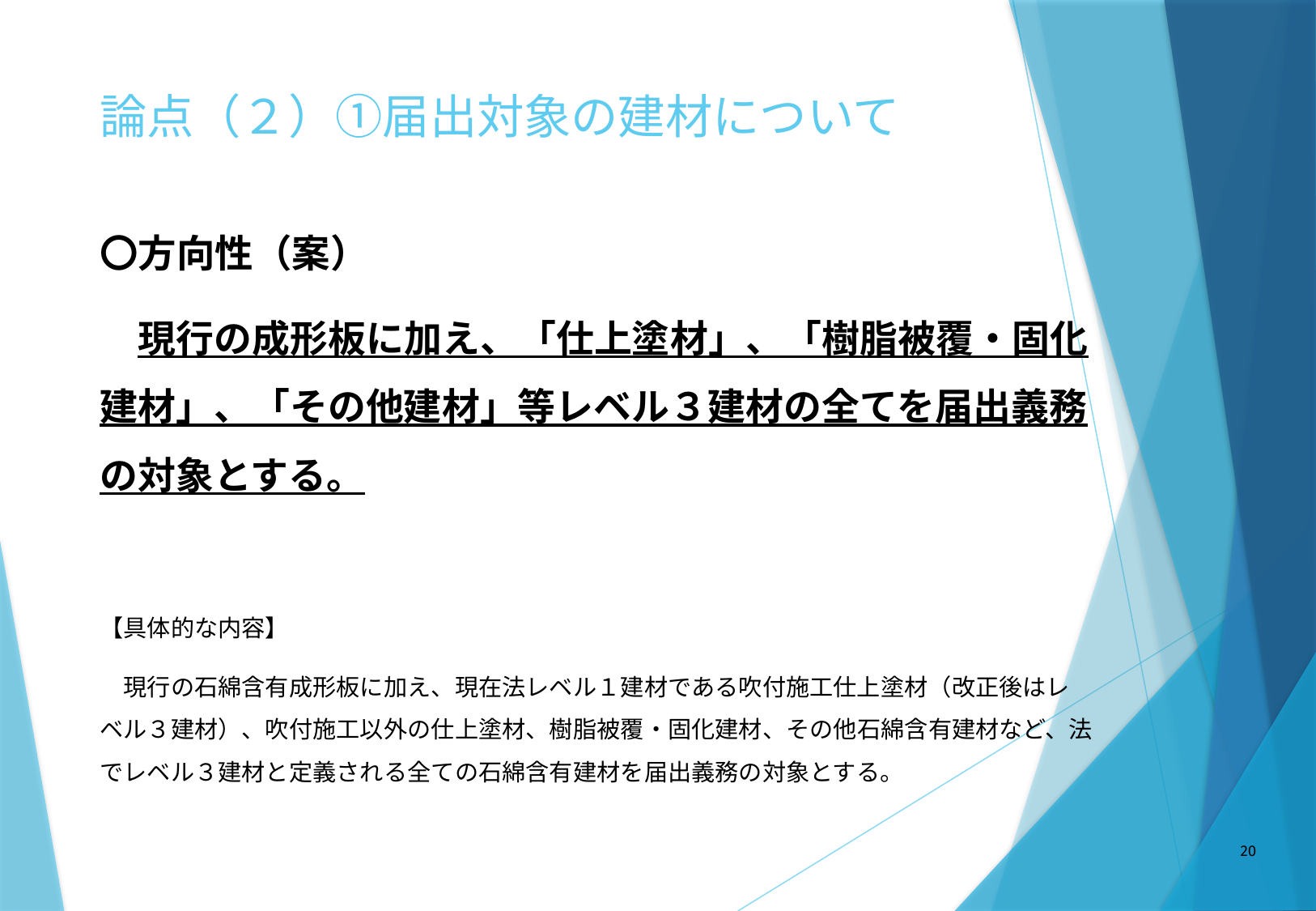

# 論点（２）①届出対象の建材について
〇方向性（案）
　現行の成形板に加え、「仕上塗材」、「樹脂被覆・固化建材」、「その他建材」等レベル３建材の全てを届出義務の対象とする。

【具体的な内容】
　現行の石綿含有成形板に加え、現在法レベル１建材である吹付施工仕上塗材（改正後はレベル３建材）、吹付施工以外の仕上塗材、樹脂被覆・固化建材、その他石綿含有建材など、法でレベル３建材と定義される全ての石綿含有建材を届出義務の対象とする。
20